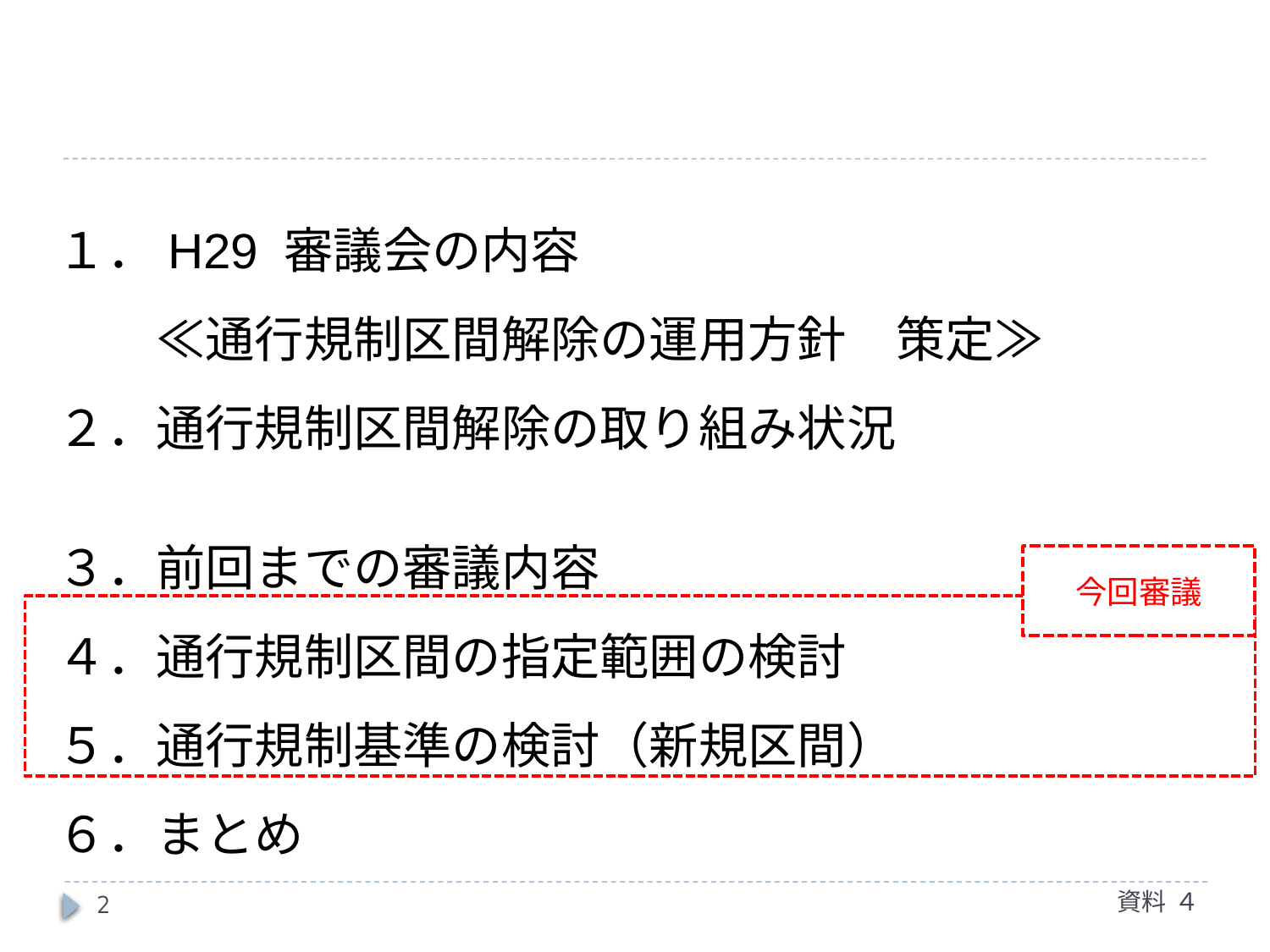

１．H29 審議会の内容
　　≪通行規制区間解除の運用方針　策定≫
２．通行規制区間解除の取り組み状況

３．前回までの審議内容
４．通行規制区間の指定範囲の検討
５．通行規制基準の検討（新規区間）
６．まとめ
今回審議

資料 ４
2